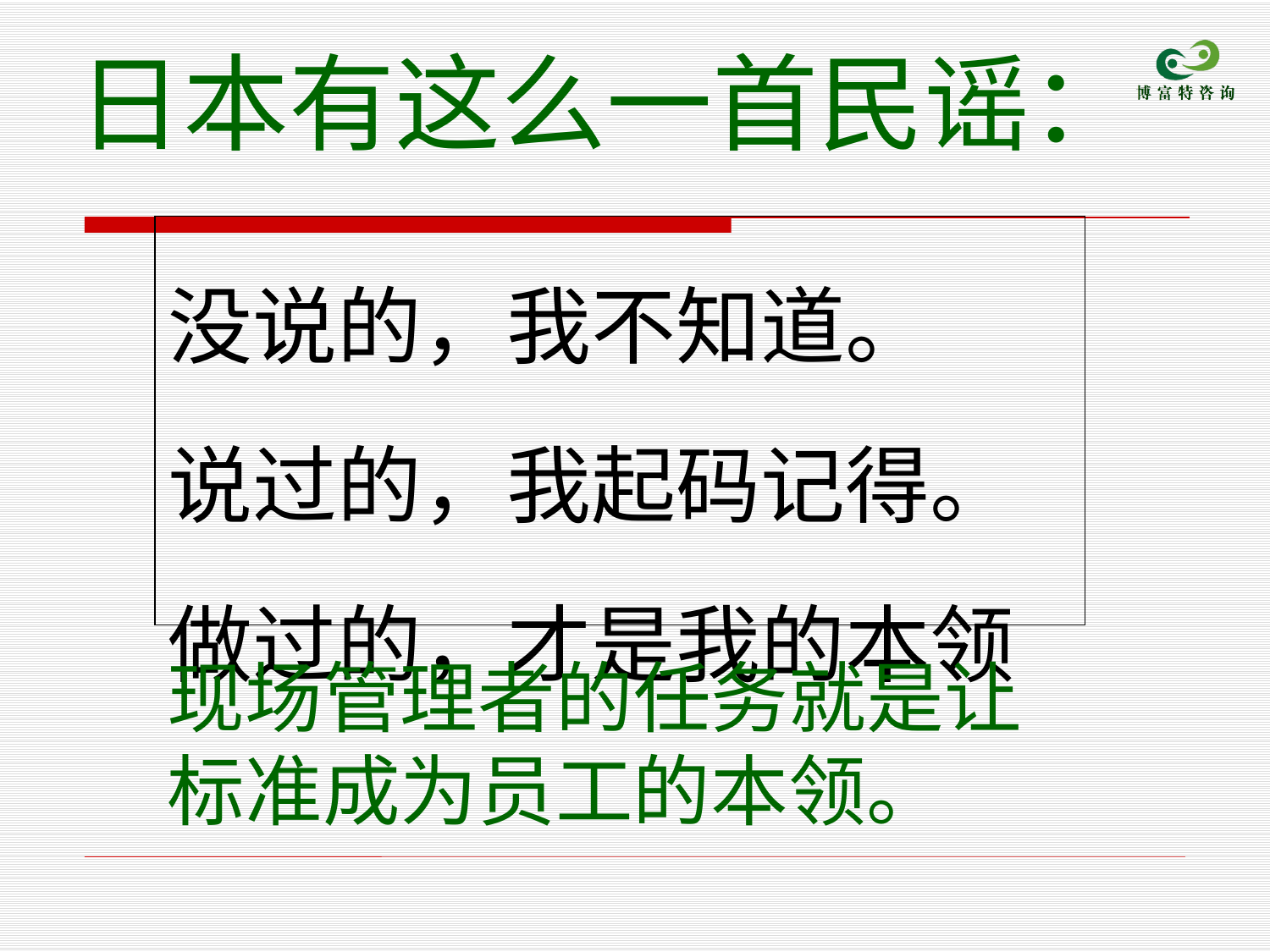

日本有这么一首民谣：

| 没说的，我不知道。 说过的，我起码记得。 做过的，才是我的本领 |
| --- |
现场管理者的任务就是让标准成为员工的本领。
597